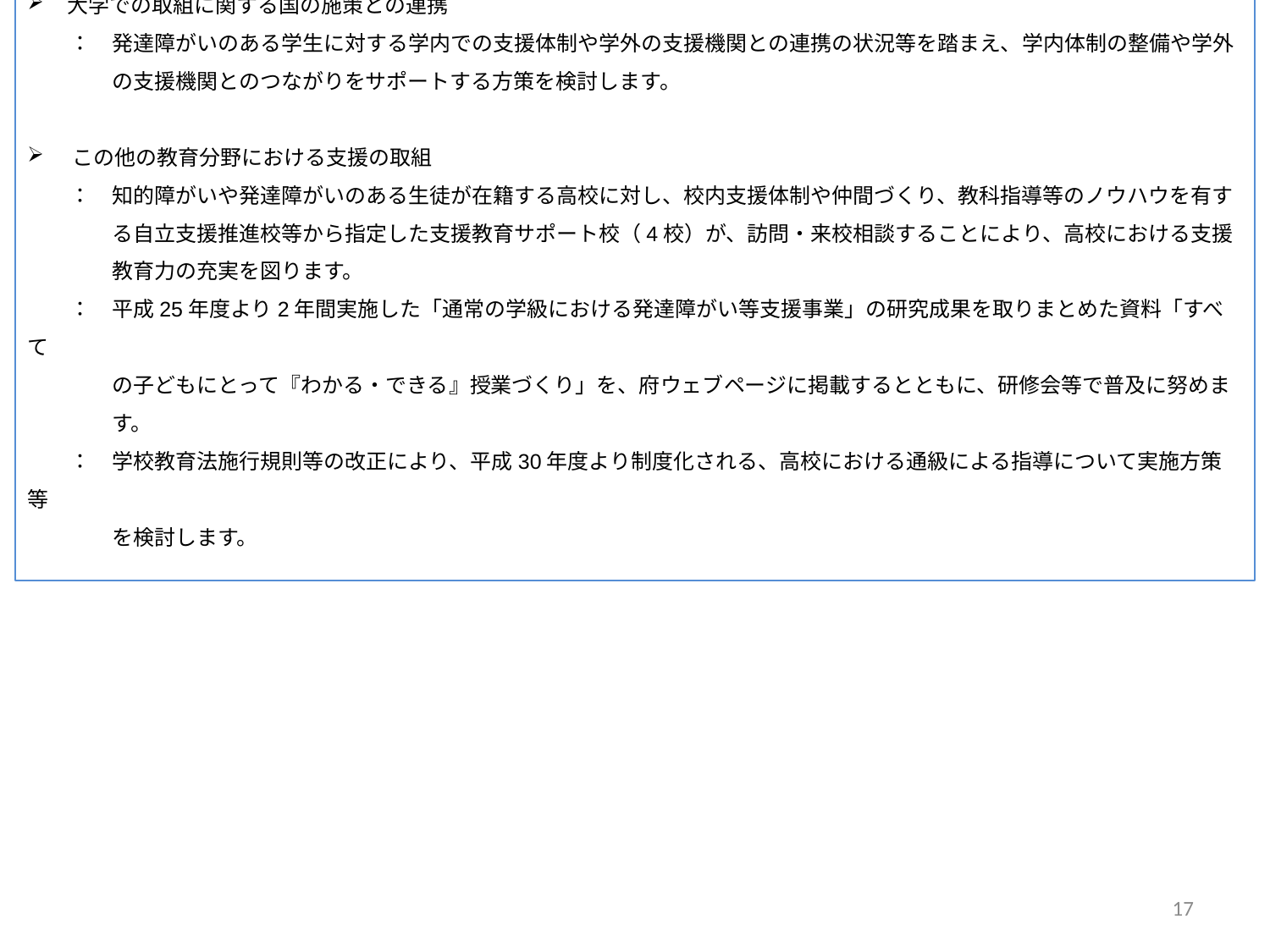

大学での取組に関する国の施策との連携
　　：　発達障がいのある学生に対する学内での支援体制や学外の支援機関との連携の状況等を踏まえ、学内体制の整備や学外
　　　　の支援機関とのつながりをサポートする方策を検討します。

　この他の教育分野における支援の取組
　　：　知的障がいや発達障がいのある生徒が在籍する高校に対し、校内支援体制や仲間づくり、教科指導等のノウハウを有す
　　　　る自立支援推進校等から指定した支援教育サポート校（4校）が、訪問・来校相談することにより、高校における支援
　　　　教育力の充実を図ります。
　　：　平成25年度より2年間実施した「通常の学級における発達障がい等支援事業」の研究成果を取りまとめた資料「すべて
　　　　の子どもにとって『わかる・できる』授業づくり」を、府ウェブページに掲載するとともに、研修会等で普及に努めま
　　　　す。
　　：　学校教育法施行規則等の改正により、平成30年度より制度化される、高校における通級による指導について実施方策等
　　　　を検討します。

17